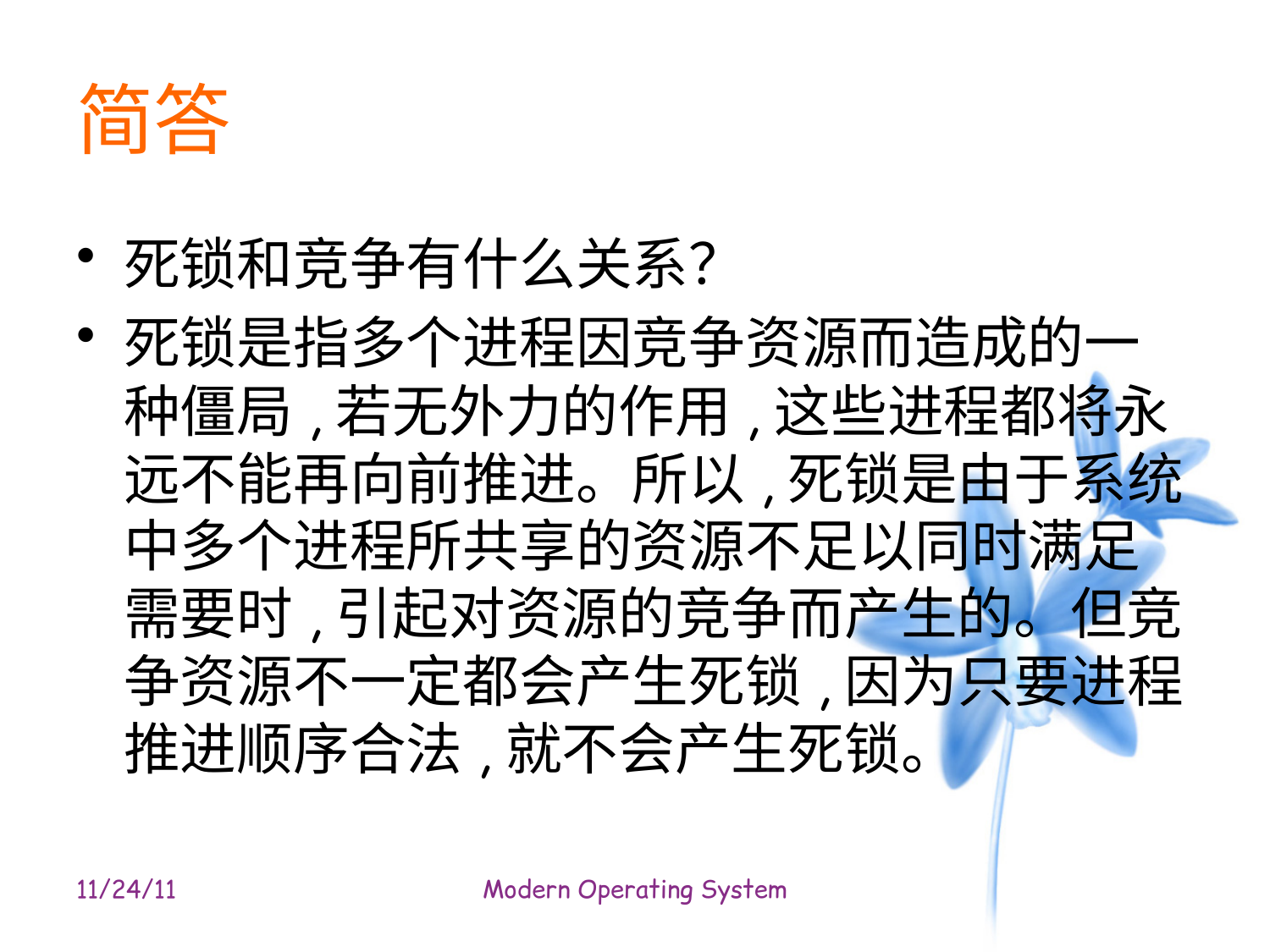

# 简答
死锁和竞争有什么关系？
死锁是指多个进程因竞争资源而造成的一种僵局,若无外力的作用,这些进程都将永远不能再向前推进。所以,死锁是由于系统中多个进程所共享的资源不足以同时满足需要时,引起对资源的竞争而产生的。但竞争资源不一定都会产生死锁,因为只要进程推进顺序合法,就不会产生死锁。
11/24/11
Modern Operating System